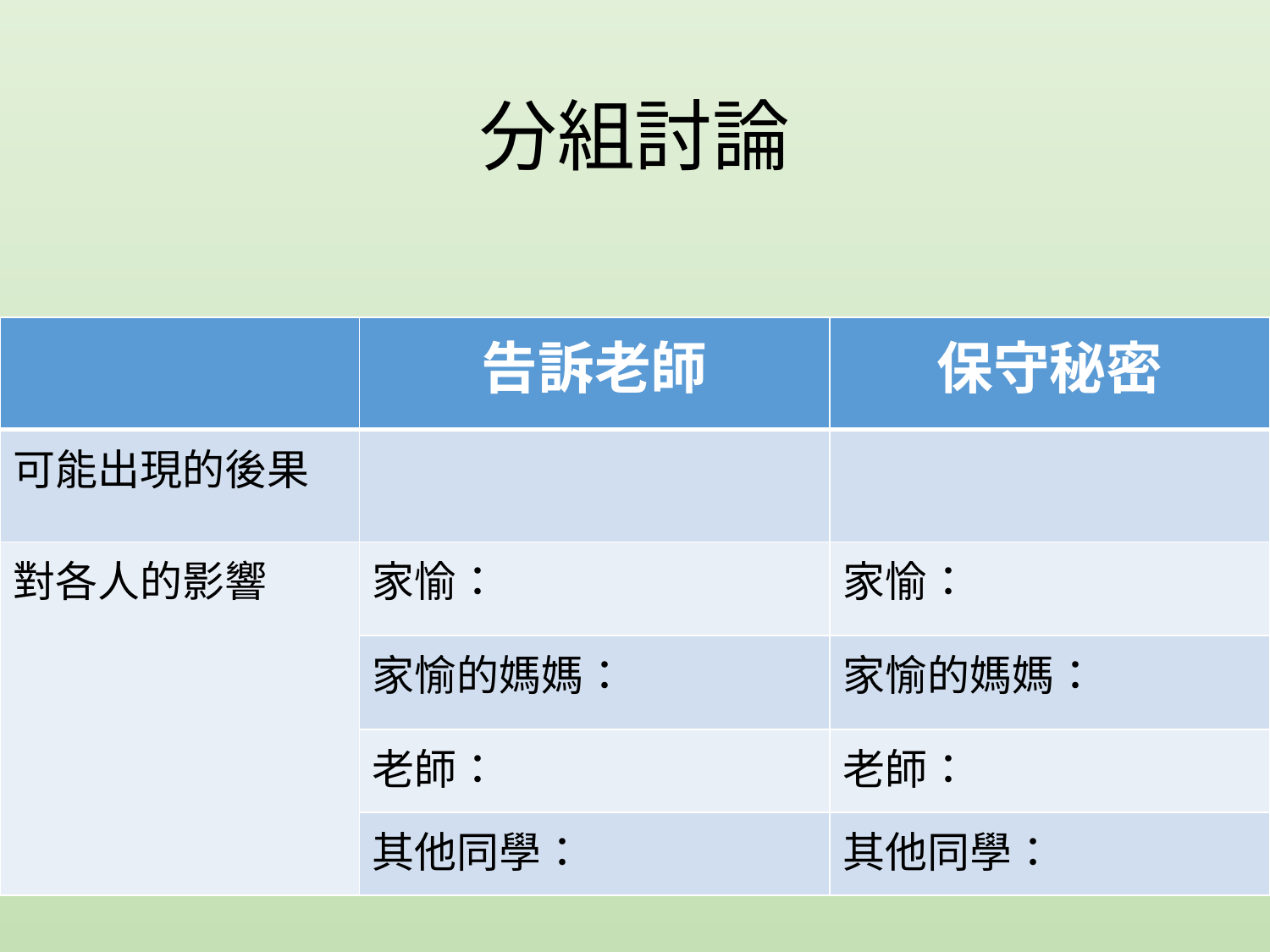

# 分組討論
|  | 告訴老師 | 保守秘密 |
| --- | --- | --- |
| 可能出現的後果 |  |  |
| 對各人的影響 | 家愉： | 家愉： |
|  | 家愉的媽媽： | 家愉的媽媽： |
|  | 老師： | 老師： |
|  | 其他同學： | 其他同學： |